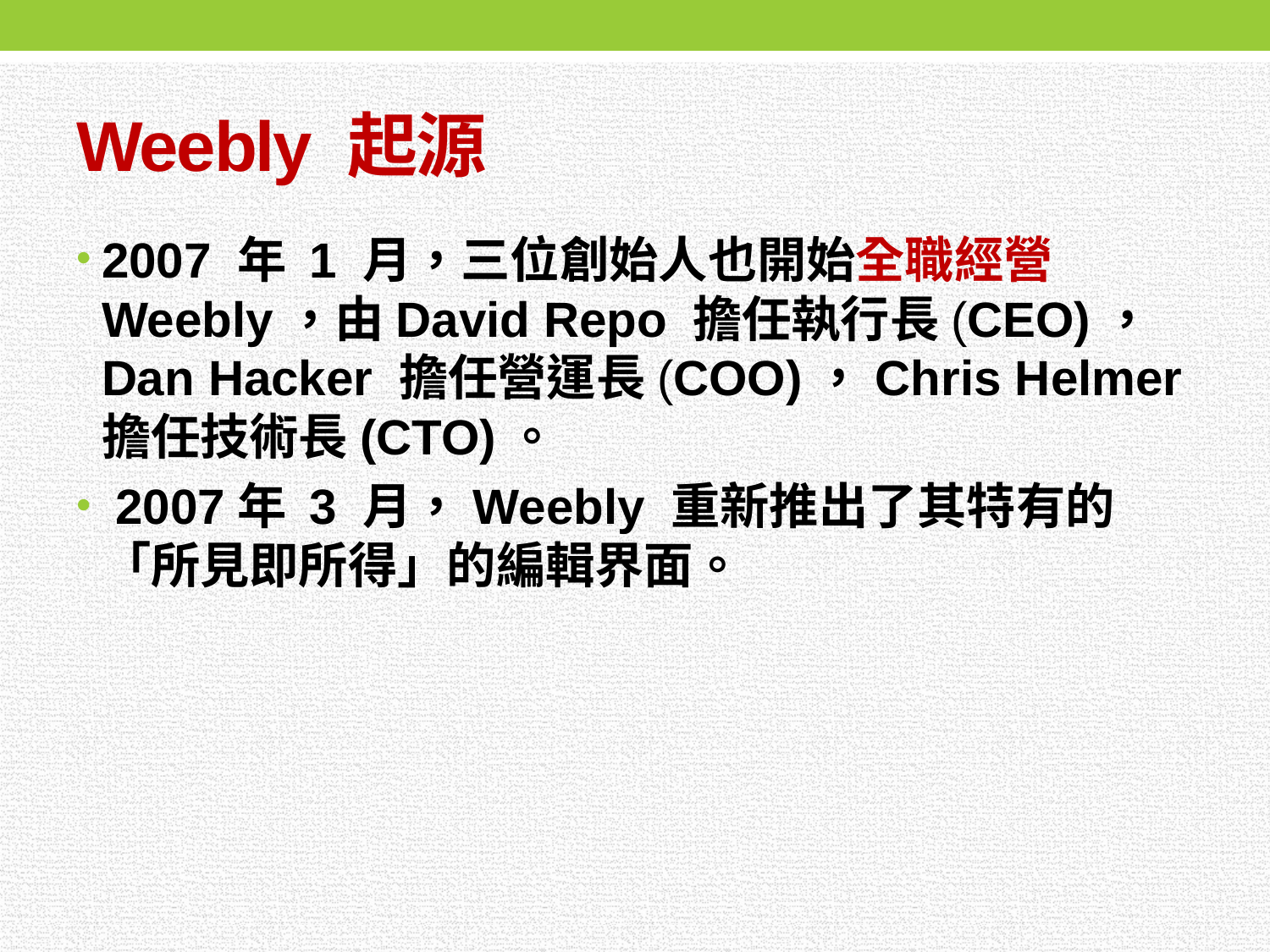

# Weebly 起源
2007 年 1 月，三位創始人也開始全職經營 Weebly，由David Repo 擔任執行長(CEO)，Dan Hacker 擔任營運長(COO)，Chris Helmer 擔任技術長(CTO)。
 2007年 3 月，Weebly 重新推出了其特有的「所見即所得」的編輯界面。